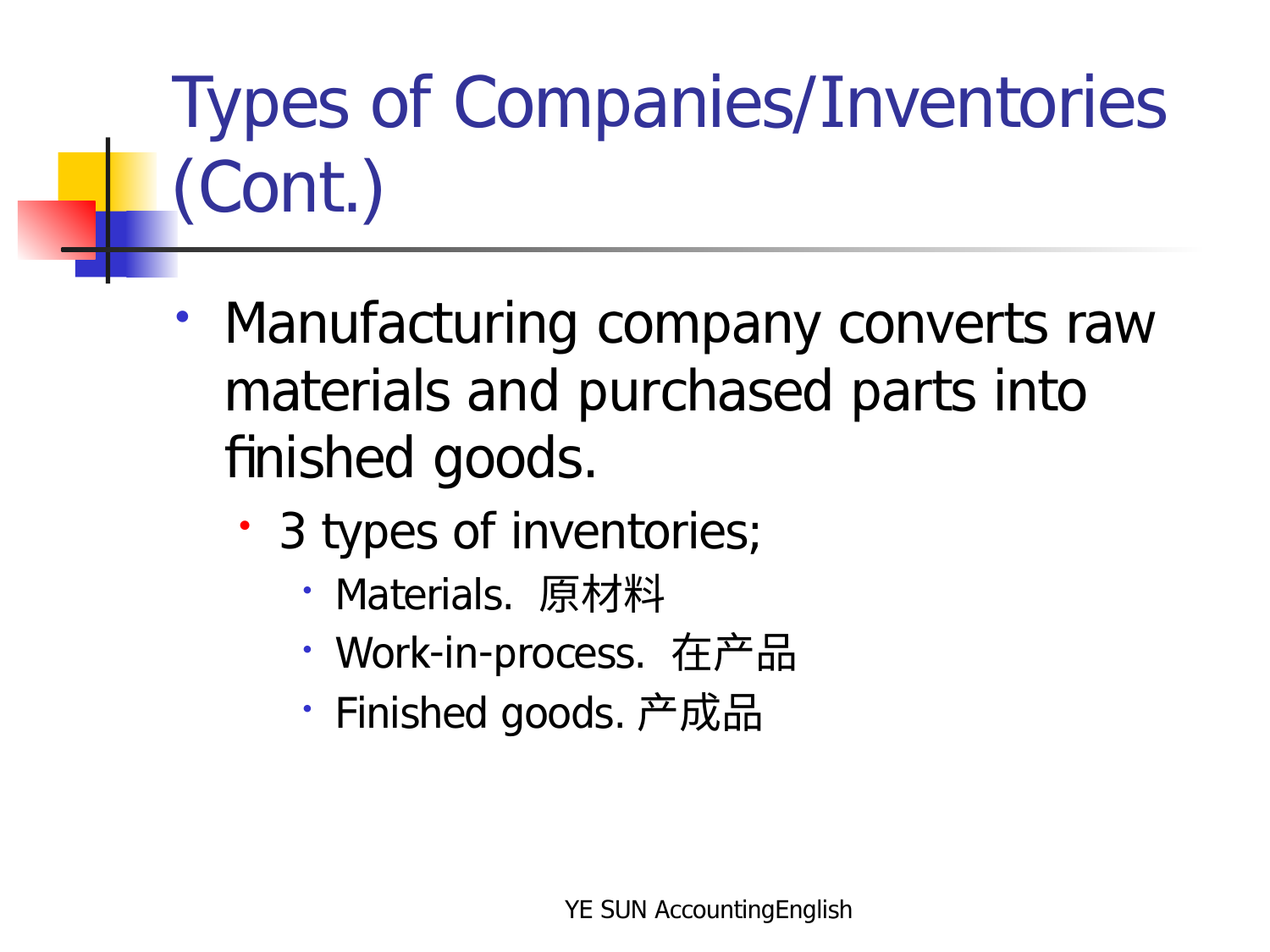

# Types of Companies/Inventories (Cont.)
Manufacturing company converts raw materials and purchased parts into finished goods.
3 types of inventories;
Materials. 原材料
Work-in-process. 在产品
Finished goods.产成品

YE SUN AccountingEnglish
6